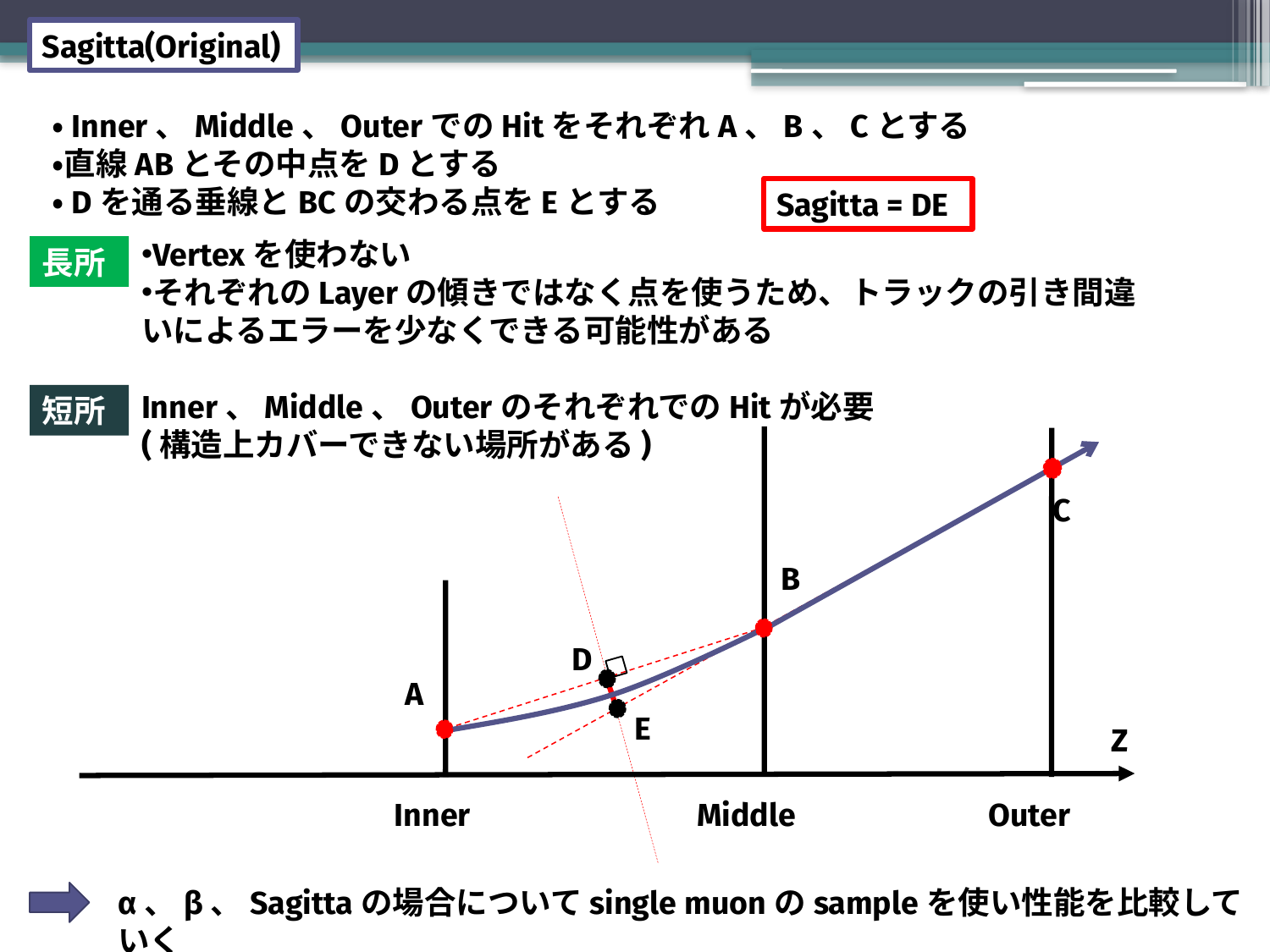

Sagitta(Original)
・Inner、Middle、OuterでのHitをそれぞれA、B、Cとする
・直線ABとその中点をDとする
・Dを通る垂線とBCの交わる点をEとする
Sagitta = DE
Vertexを使わない
それぞれのLayerの傾きではなく点を使うため、トラックの引き間違いによるエラーを少なくできる可能性がある

Inner、Middle、OuterのそれぞれでのHitが必要
(構造上カバーできない場所がある)
長所
短所
Inner
Middle
Outer

C
B

D

A

E
Z

α、β、Sagittaの場合についてsingle muonのsampleを使い性能を比較していく